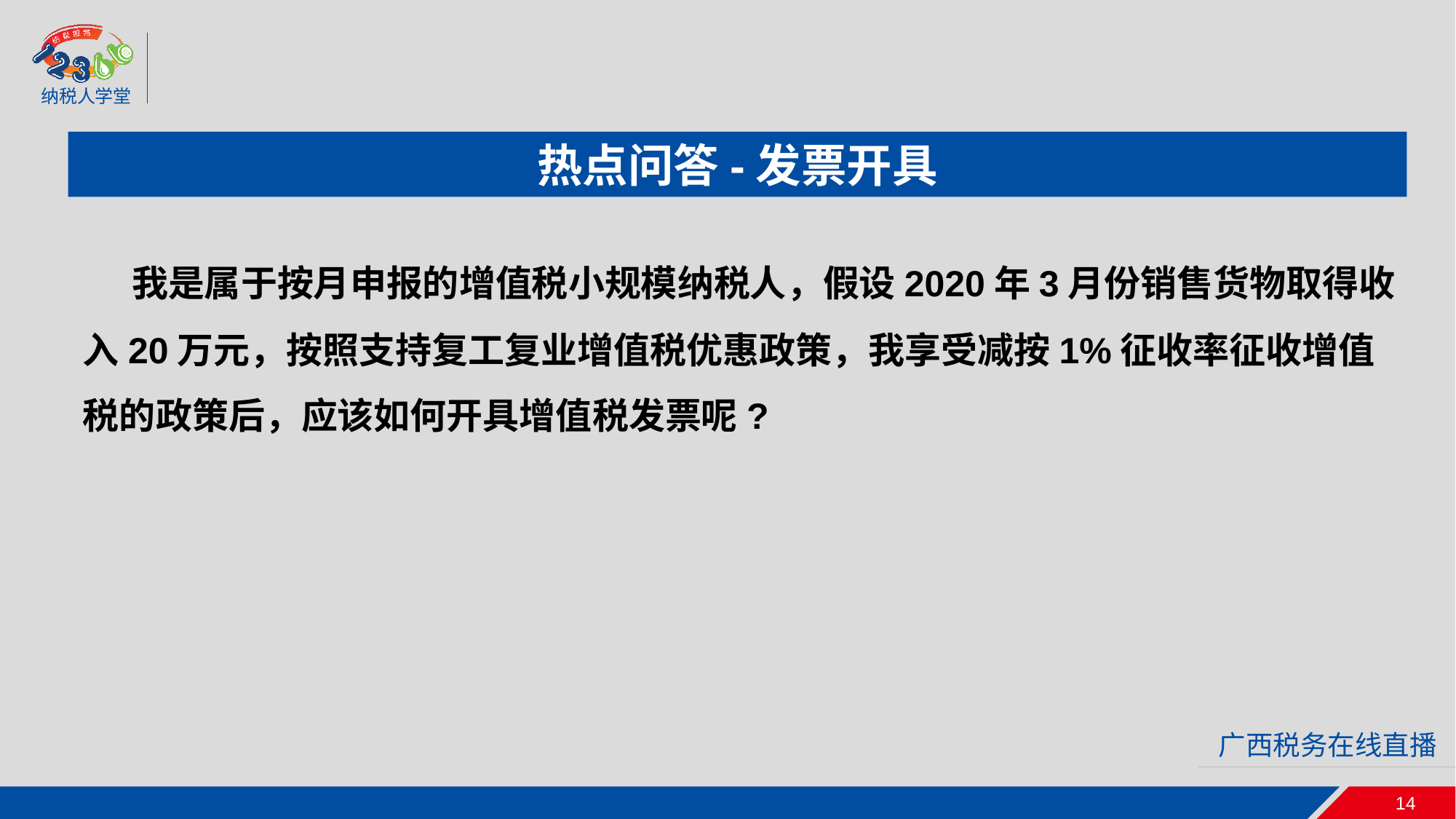

热点问答-发票开具
    我是属于按月申报的增值税小规模纳税人，假设2020年3月份销售货物取得收入20万元，按照支持复工复业增值税优惠政策，我享受减按1%征收率征收增值税的政策后，应该如何开具增值税发票呢?